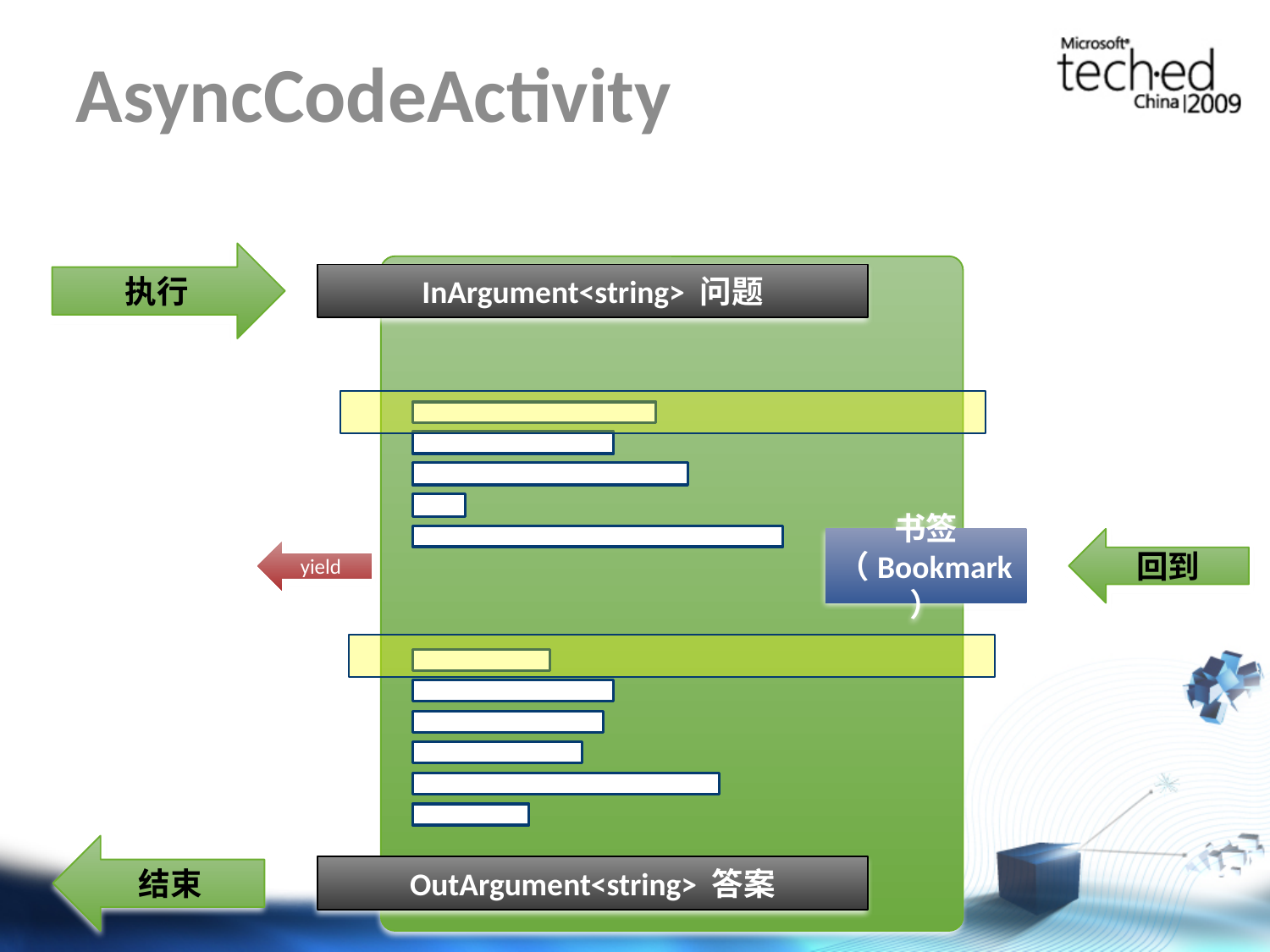

# AsyncCodeActivity
执行

InArgument<string> 问题

书签（Bookmark）
回到
yield

结束
OutArgument<string> 答案